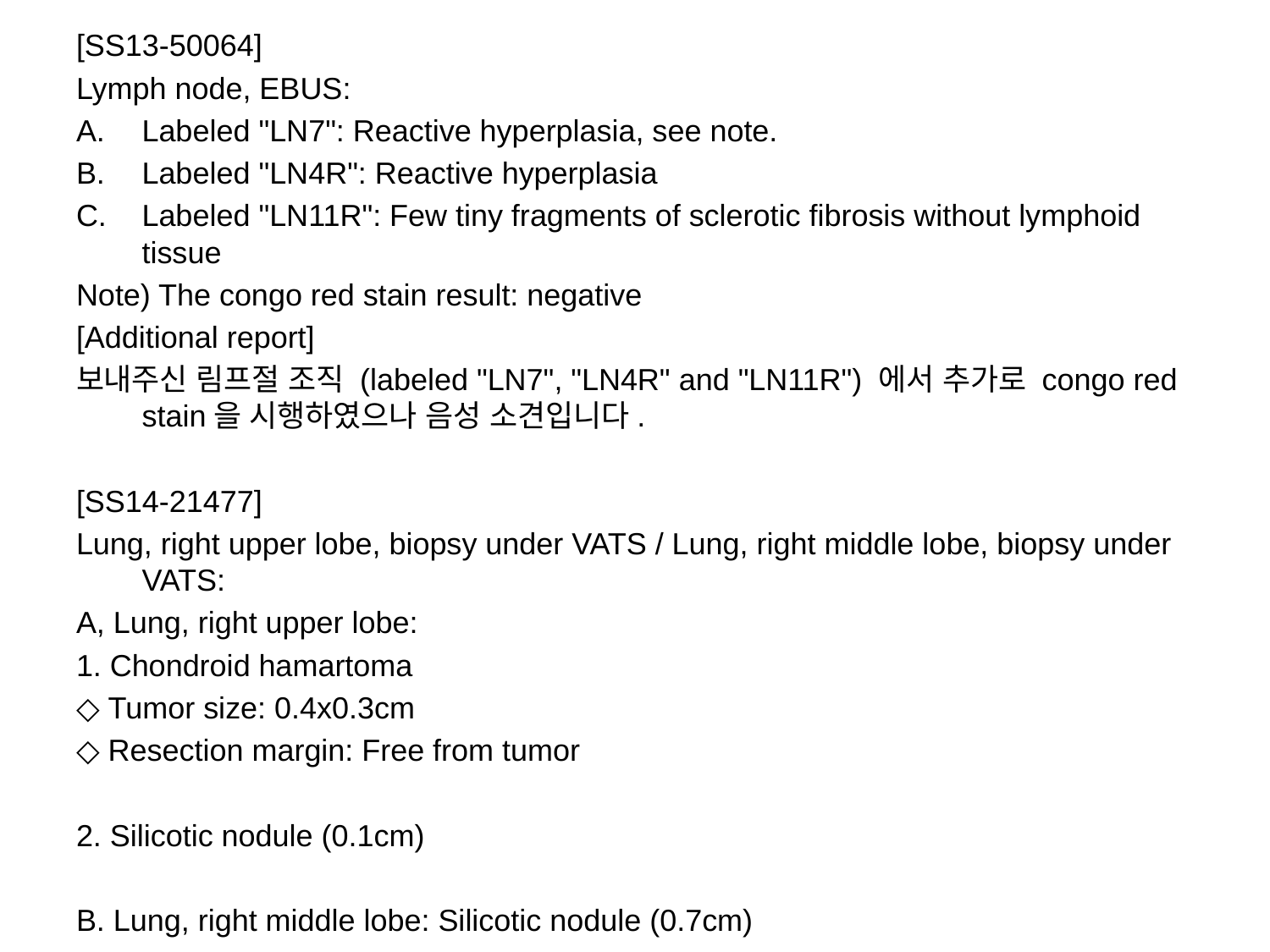

[SS13-50064]
Lymph node, EBUS:
Labeled "LN7": Reactive hyperplasia, see note.
Labeled "LN4R": Reactive hyperplasia
Labeled "LN11R": Few tiny fragments of sclerotic fibrosis without lymphoid tissue
Note) The congo red stain result: negative
[Additional report]
보내주신 림프절 조직 (labeled "LN7", "LN4R" and "LN11R") 에서 추가로 congo red stain을 시행하였으나 음성 소견입니다.

[SS14-21477]
Lung, right upper lobe, biopsy under VATS / Lung, right middle lobe, biopsy under VATS:
A, Lung, right upper lobe:
1. Chondroid hamartoma
◇ Tumor size: 0.4x0.3cm
◇ Resection margin: Free from tumor

2. Silicotic nodule (0.1cm)

B. Lung, right middle lobe: Silicotic nodule (0.7cm)